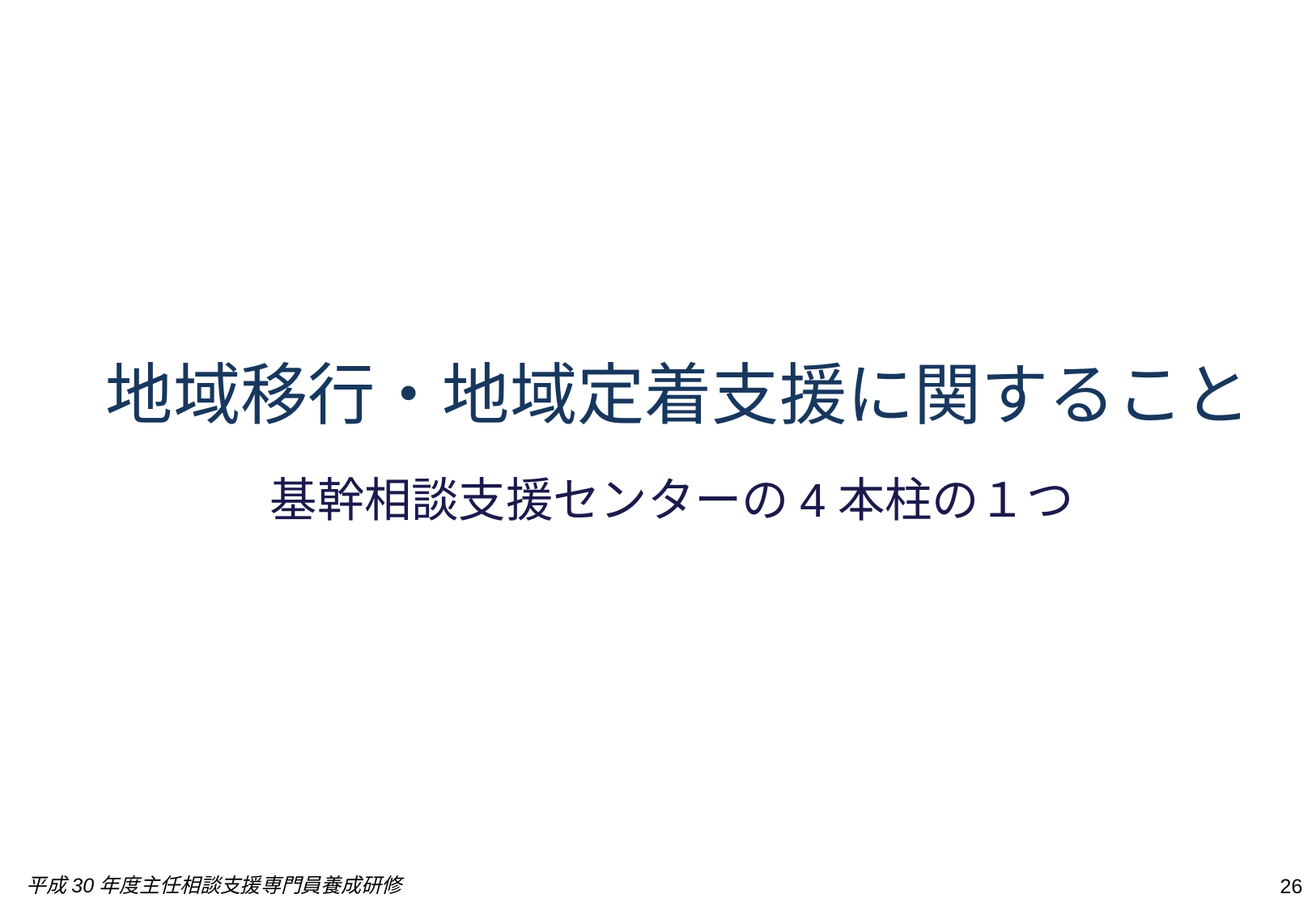

地域移行・地域定着支援に関すること
基幹相談支援センターの4本柱の１つ
26
平成30年度主任相談支援専門員養成研修